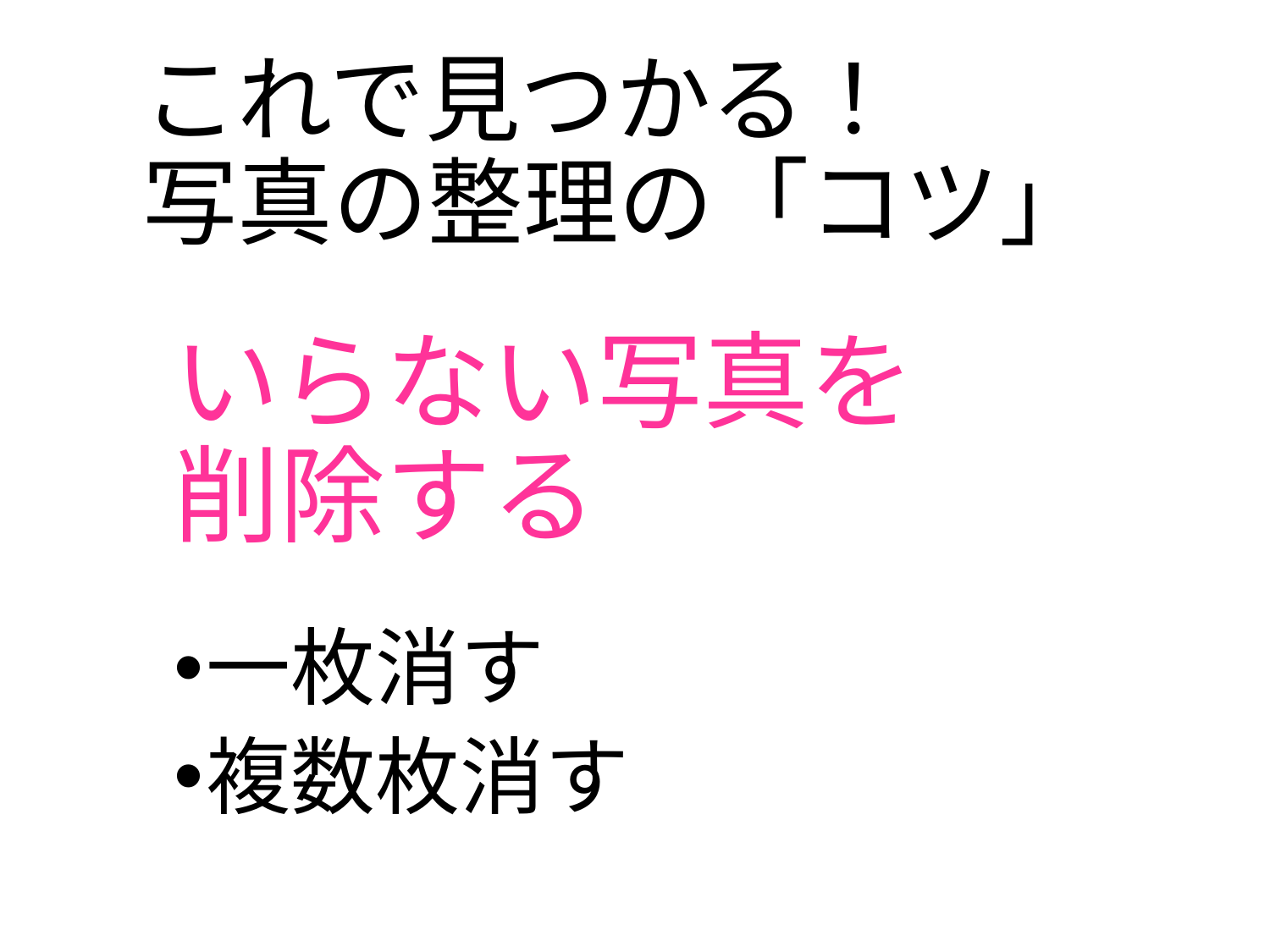

# これで見つかる！ 写真の整理の「コツ」
いらない写真を
削除する
一枚消す
複数枚消す